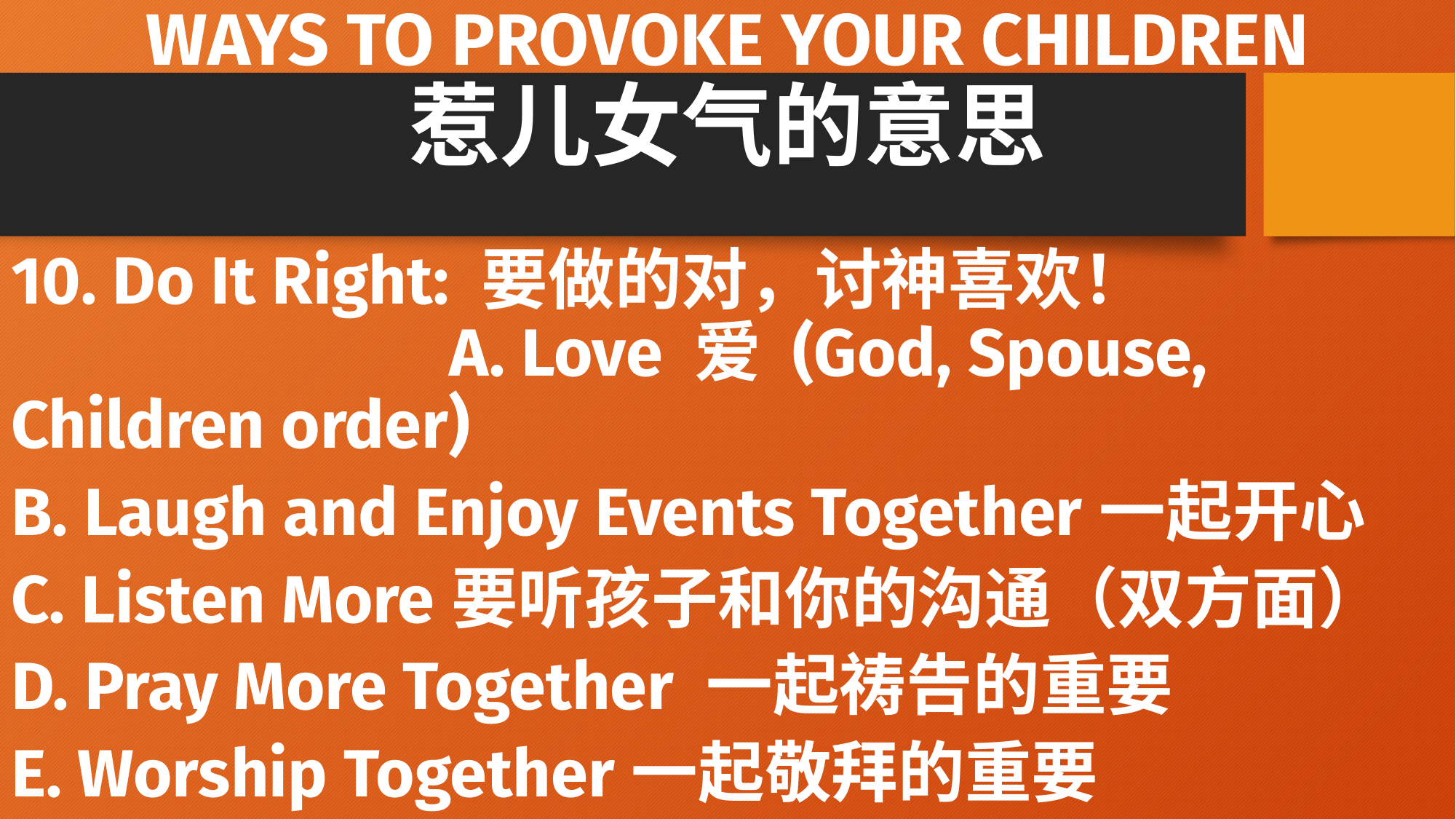

# WAYS TO PROVOKE YOUR CHILDREN 惹儿女气的意思
10. Do It Right: 要做的对，讨神喜欢！                                                A. Love 爱 (God, Spouse, Children order)
B. Laugh and Enjoy Events Together一起开心
C. Listen More要听孩子和你的沟通（双方面）
D. Pray More Together 一起祷告的重要
E. Worship Together一起敬拜的重要